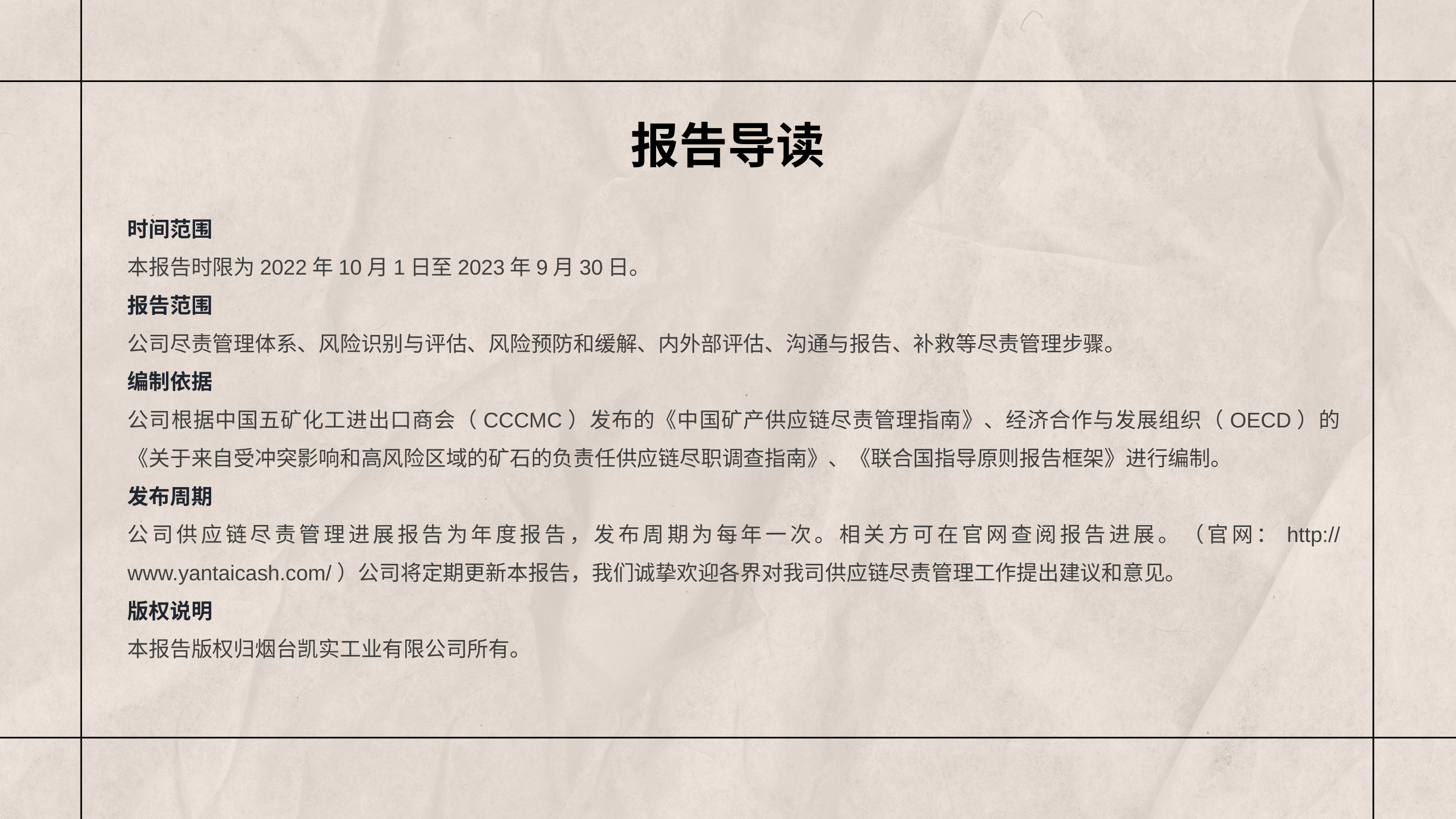

报告导读

时间范围
本报告时限为2022年10月1日至2023年9月30日。
报告范围
公司尽责管理体系、风险识别与评估、风险预防和缓解、内外部评估、沟通与报告、补救等尽责管理步骤。
编制依据
公司根据中国五矿化工进出口商会（CCCMC）发布的《中国矿产供应链尽责管理指南》、经济合作与发展组织（OECD）的《关于来自受冲突影响和高风险区域的矿石的负责任供应链尽职调查指南》、《联合国指导原则报告框架》进行编制。
发布周期
公司供应链尽责管理进展报告为年度报告，发布周期为每年一次。相关方可在官网查阅报告进展。（官网：http://www.yantaicash.com/）公司将定期更新本报告，我们诚挚欢迎各界对我司供应链尽责管理工作提出建议和意见。
版权说明
本报告版权归烟台凯实工业有限公司所有。